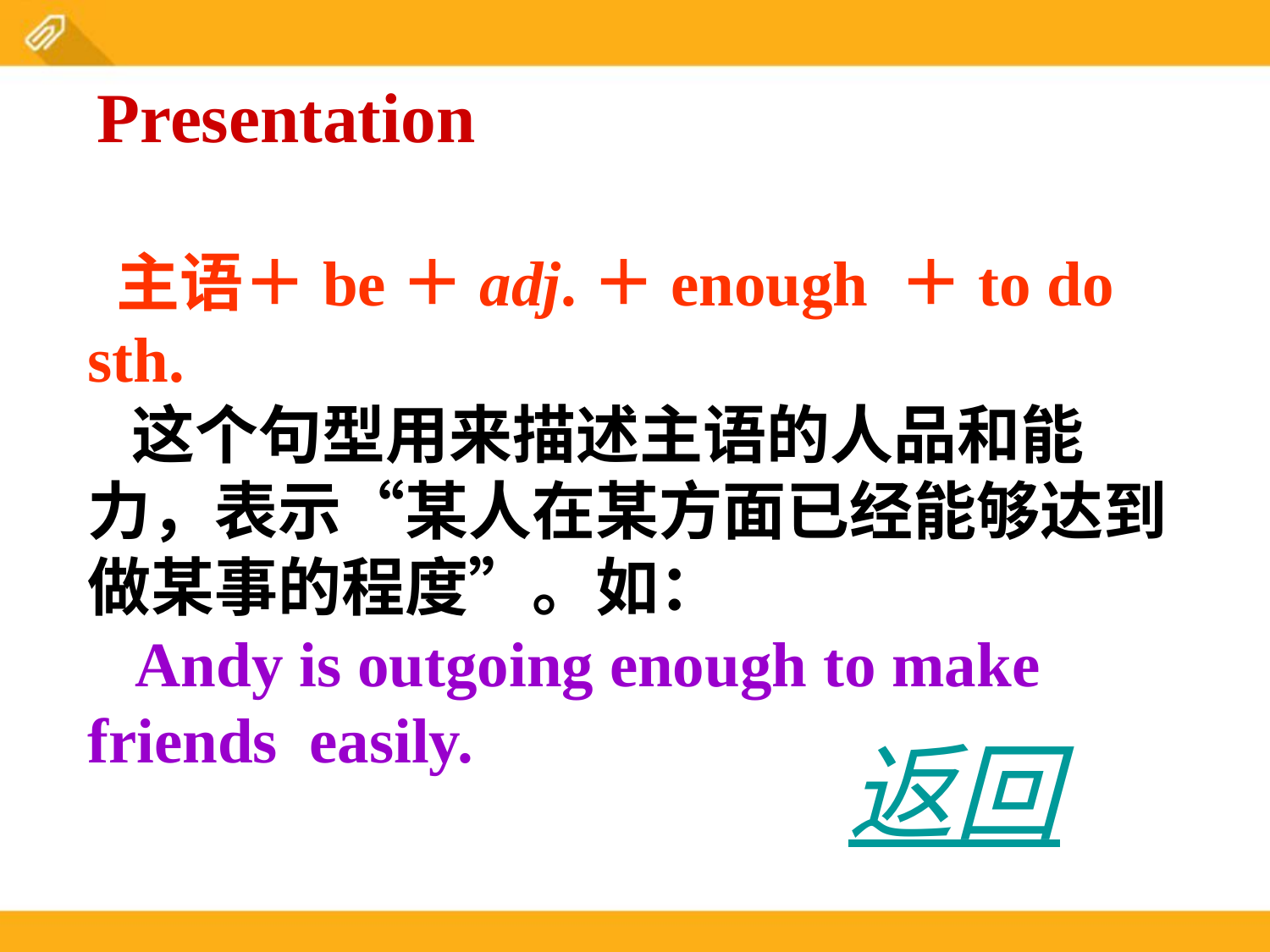

Presentation
 主语＋be＋adj.＋enough ＋to do sth.
  这个句型用来描述主语的人品和能力，表示“某人在某方面已经能够达到做某事的程度”。如：
   Andy is outgoing enough to make friends  easily.
返回